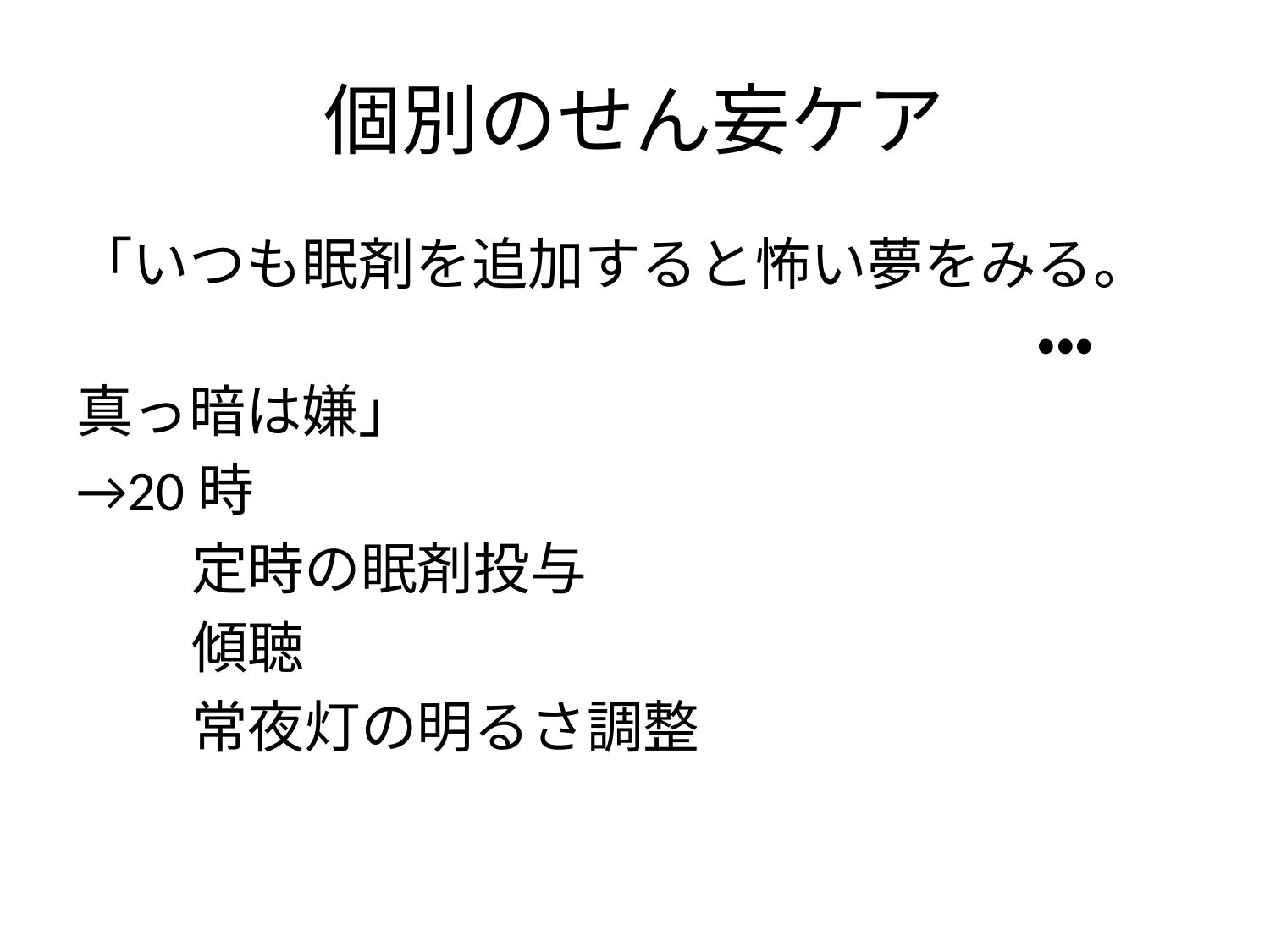

# 個別のせん妄ケア
「いつも眠剤を追加すると怖い夢をみる。
　　　　　　　　　　　　　　　　　・・・真っ暗は嫌」
→20時
        定時の眠剤投与
        傾聴
        常夜灯の明るさ調整